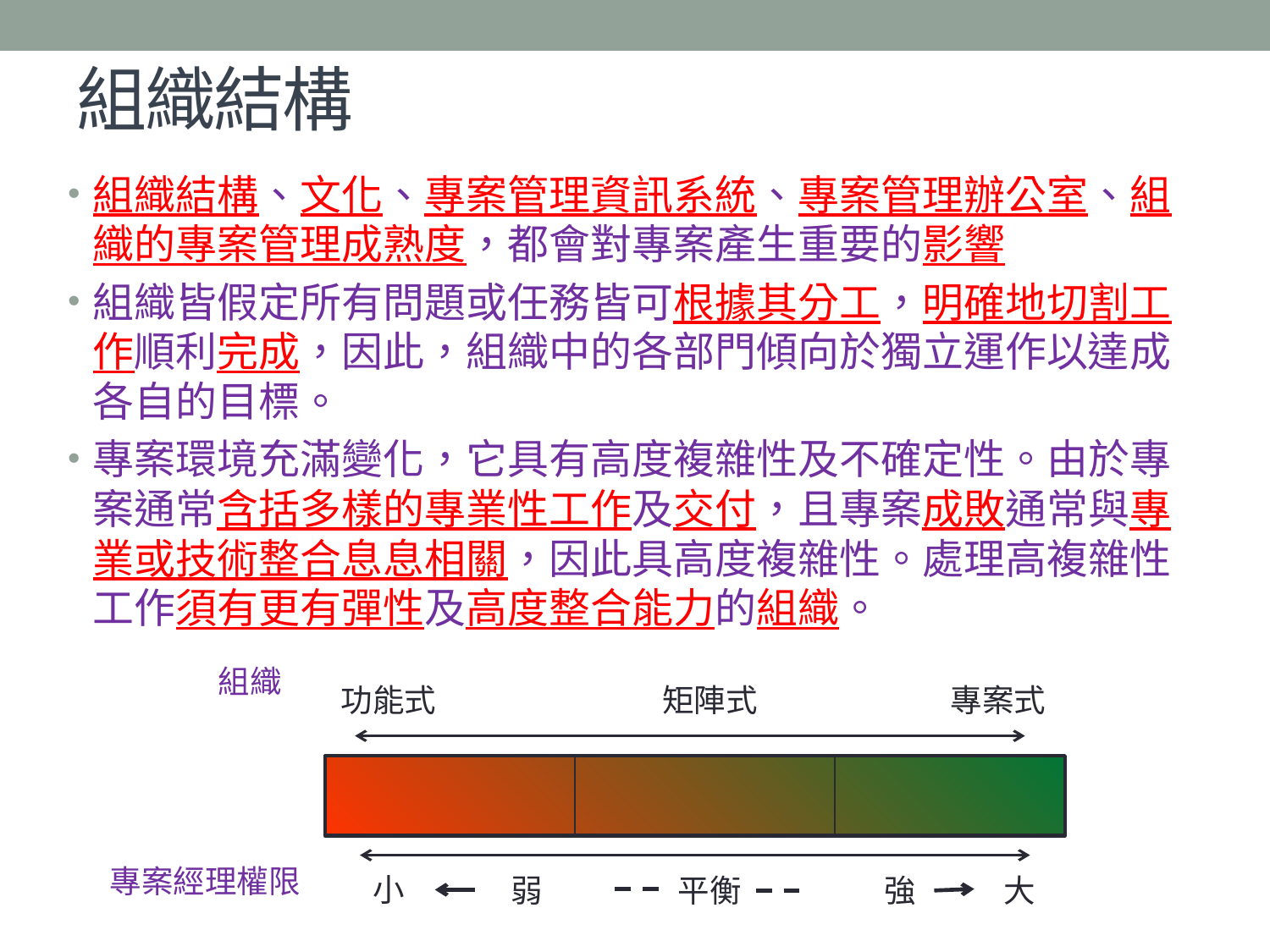

# 組織結構
組織結構、文化、專案管理資訊系統、專案管理辦公室、組織的專案管理成熟度，都會對專案產生重要的影響
組織皆假定所有問題或任務皆可根據其分工，明確地切割工作順利完成，因此，組織中的各部門傾向於獨立運作以達成各自的目標。
專案環境充滿變化，它具有高度複雜性及不確定性。由於專案通常含括多樣的專業性工作及交付，且專案成敗通常與專業或技術整合息息相關，因此具高度複雜性。處理高複雜性工作須有更有彈性及高度整合能力的組織。
組織
功能式
矩陣式
專案式

專案經理權限
小
弱
平衡
強
大